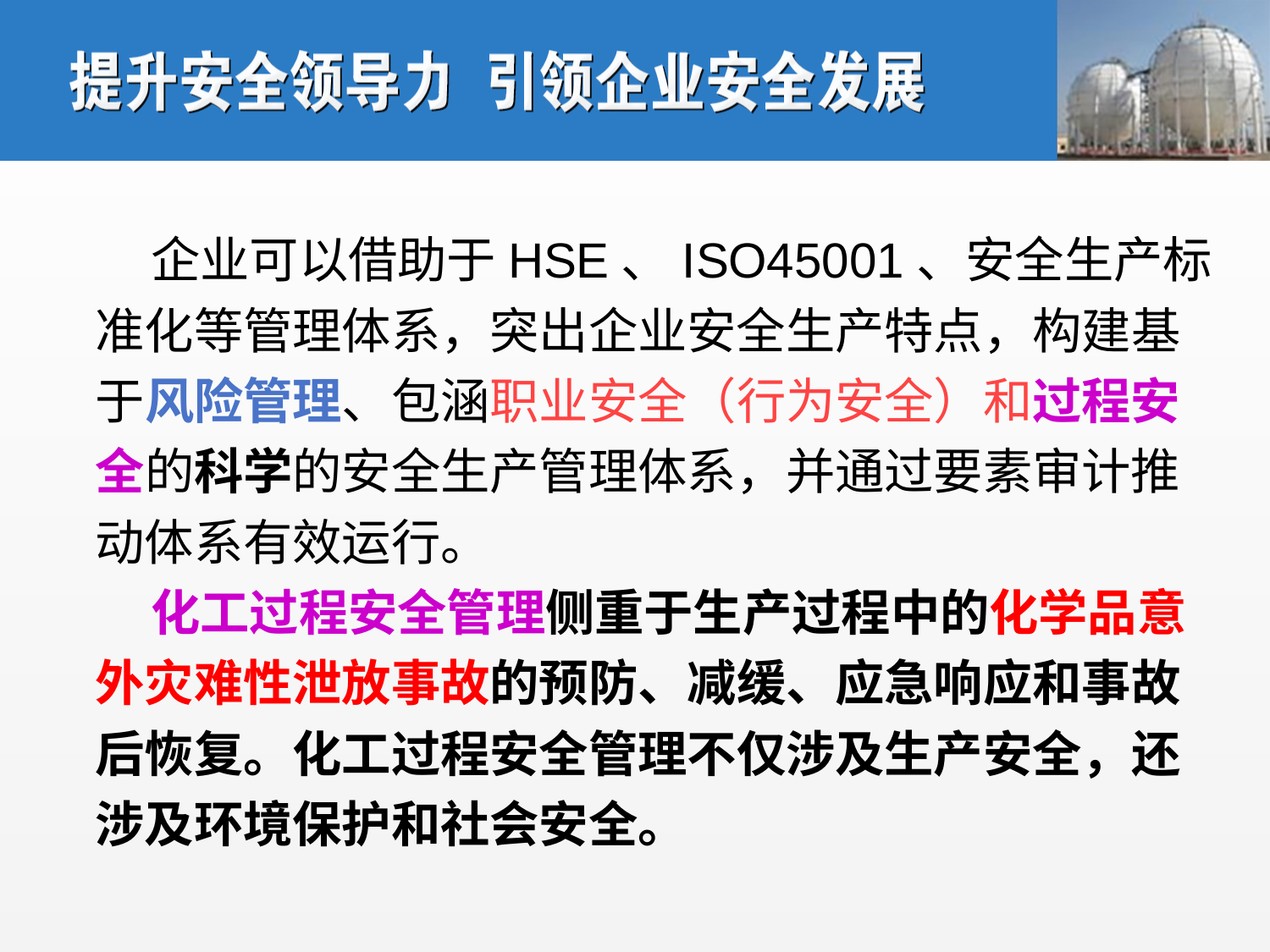

企业可以借助于HSE、ISO45001、安全生产标准化等管理体系，突出企业安全生产特点，构建基于风险管理、包涵职业安全（行为安全）和过程安全的科学的安全生产管理体系，并通过要素审计推动体系有效运行。
化工过程安全管理侧重于生产过程中的化学品意外灾难性泄放事故的预防、减缓、应急响应和事故后恢复。化工过程安全管理不仅涉及生产安全，还涉及环境保护和社会安全。